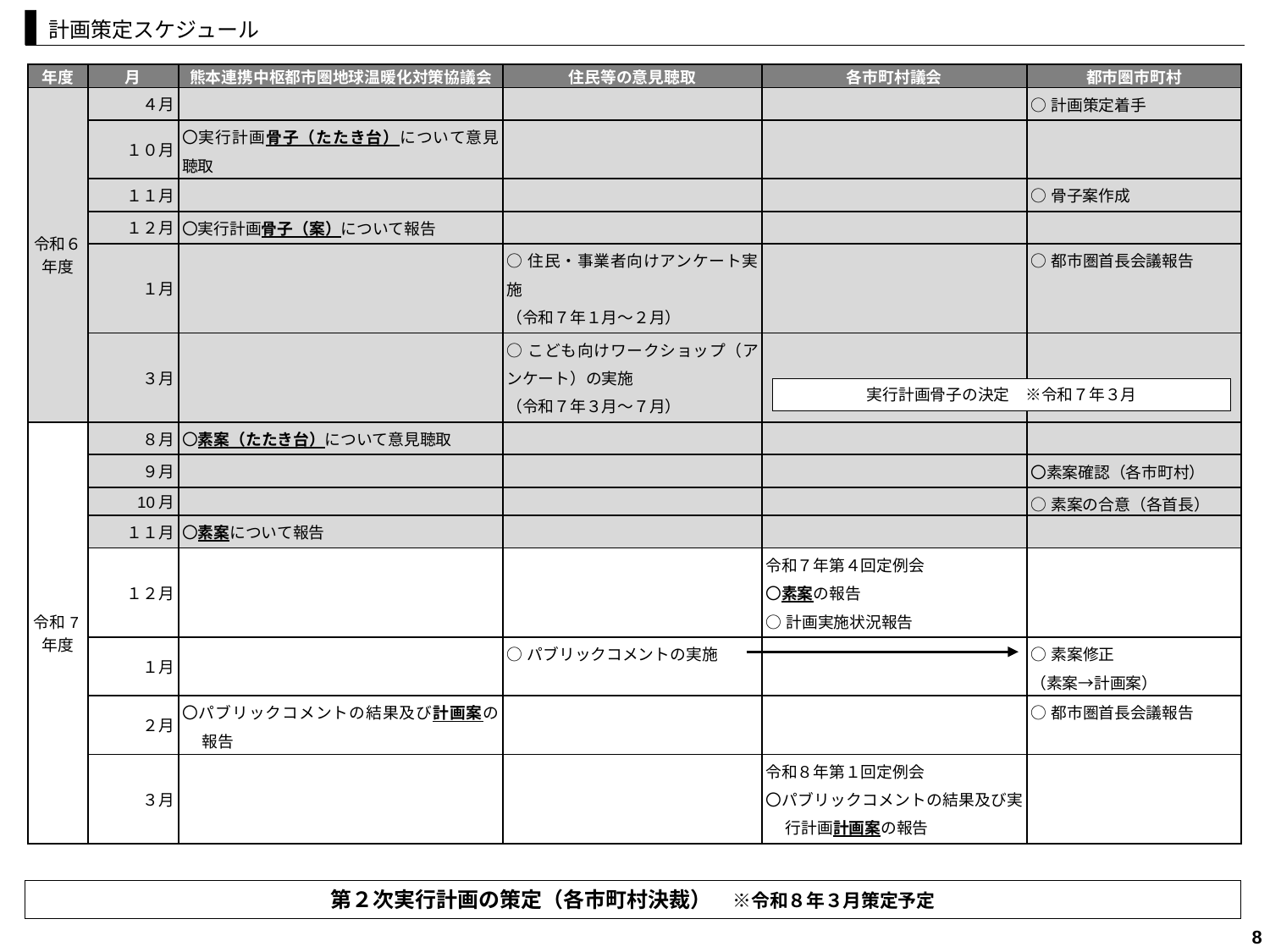

計画策定スケジュール
| 年度 | 月 | 熊本連携中枢都市圏地球温暖化対策協議会 | 住民等の意見聴取 | 各市町村議会 | 都市圏市町村 |
| --- | --- | --- | --- | --- | --- |
| 令和６年度 | ４月 |  |  |  | ○計画策定着手 |
|  | １０月 | 〇実行計画骨子（たたき台）について意見聴取 |  |  |  |
|  | １１月 |  |  |  | ○骨子案作成 |
|  | １２月 | 〇実行計画骨子（案）について報告 |  |  |  |
|  | １月 |  | ○住民・事業者向けアンケート実施 （令和７年１月～２月） |  | ○都市圏首長会議報告 |
|  | ３月 |  | ○こども向けワークショップ（アンケート）の実施 （令和７年３月～７月） |  |  |
| 令和7年度 | ８月 | 〇素案（たたき台）について意見聴取 |  |  |  |
|  | ９月 |  |  |  | 〇素案確認（各市町村） |
|  | 10月 |  |  |  | ○素案の合意（各首長） |
|  | １１月 | 〇素案について報告 |  |  |  |
|  | １２月 |  |  | 令和７年第４回定例会 〇素案の報告 ○計画実施状況報告 |  |
|  | １月 |  | ○パブリックコメントの実施 |  | ○素案修正 （素案→計画案） |
|  | ２月 | 〇パブリックコメントの結果及び計画案の報告 |  |  | ○都市圏首長会議報告 |
|  | ３月 |  |  | 令和８年第１回定例会 〇パブリックコメントの結果及び実行計画計画案の報告 |  |
実行計画骨子の決定　※令和７年３月
第２次実行計画の策定（各市町村決裁）　※令和８年３月策定予定